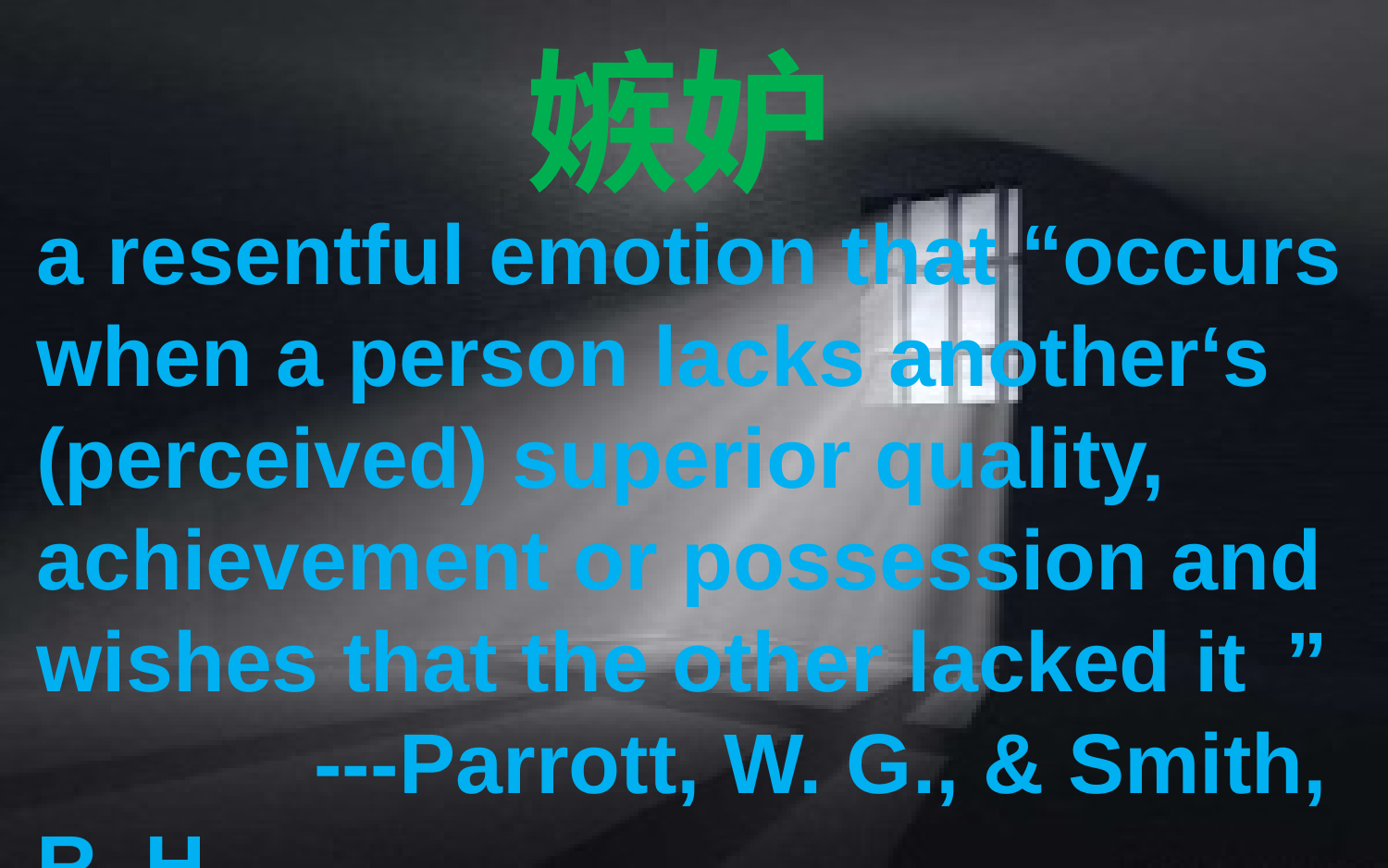

嫉妒
a resentful emotion that “occurs when a person lacks another‘s (perceived) superior quality, achievement or possession and wishes that the other lacked it	”		---Parrott, W. G., & Smith, R. H